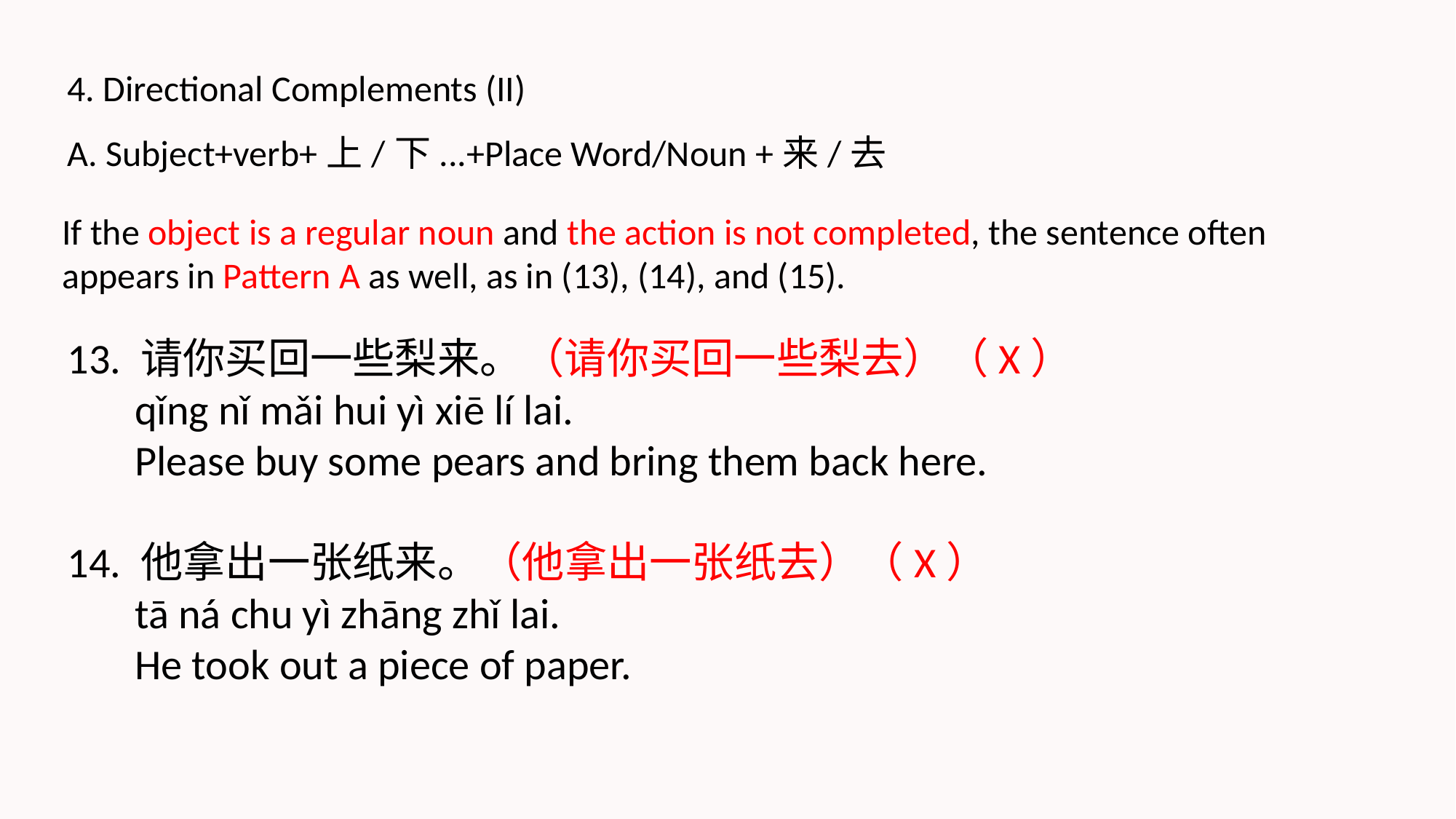

4. Directional Complements (II)
A. Subject+verb+上/下...+Place Word/Noun +来/去
If the object is a regular noun and the action is not completed, the sentence often appears in Pattern A as well, as in (13), (14), and (15).

13. 请你买回一些梨来。（请你买回一些梨去）（X）
       qǐng nǐ mǎi hui yì xiē lí lai.
       Please buy some pears and bring them back here.

14. 他拿出一张纸来。（他拿出一张纸去）（X）
       tā ná chu yì zhāng zhǐ lai.
       He took out a piece of paper.